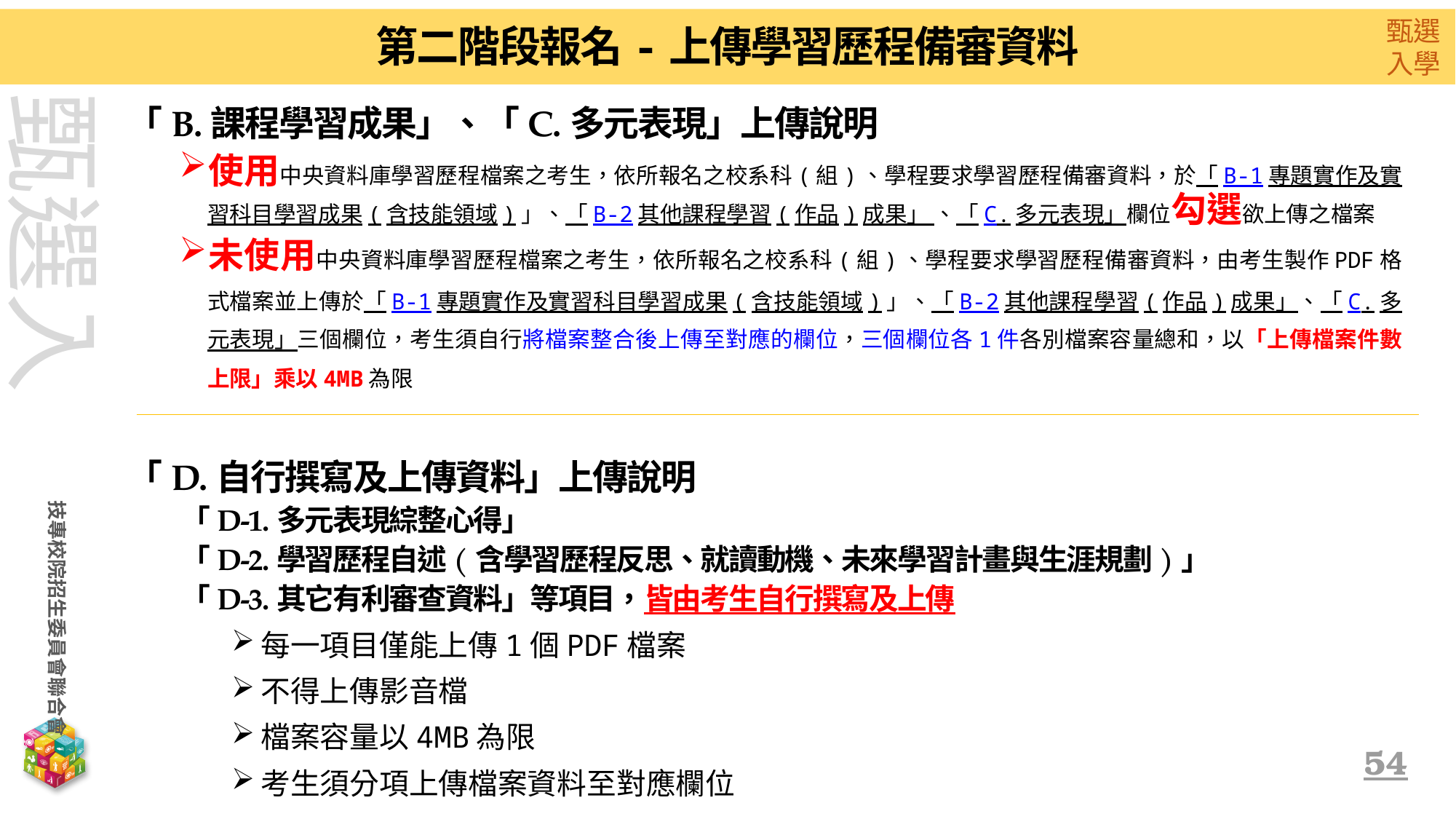

第二階段報名-上傳學習歷程備審資料
「B.課程學習成果」、「C.多元表現」上傳說明
使用中央資料庫學習歷程檔案之考生，依所報名之校系科(組)、學程要求學習歷程備審資料，於「B-1專題實作及實習科目學習成果(含技能領域)」、「B-2其他課程學習(作品)成果」 、「C.多元表現」欄位勾選欲上傳之檔案
未使用中央資料庫學習歷程檔案之考生，依所報名之校系科(組)、學程要求學習歷程備審資料，由考生製作PDF格式檔案並上傳於「B-1專題實作及實習科目學習成果(含技能領域)」、「B-2其他課程學習(作品)成果」、「C.多元表現」三個欄位，考生須自行將檔案整合後上傳至對應的欄位，三個欄位各1件各別檔案容量總和，以「上傳檔案件數上限」乘以4MB為限

「D.自行撰寫及上傳資料」上傳說明
「D-1.多元表現綜整心得」
「D-2.學習歷程自述(含學習歷程反思、就讀動機、未來學習計畫與生涯規劃)」
「D-3.其它有利審查資料」等項目，皆由考生自行撰寫及上傳
每一項目僅能上傳1個PDF檔案
不得上傳影音檔
檔案容量以4MB為限
考生須分項上傳檔案資料至對應欄位
54